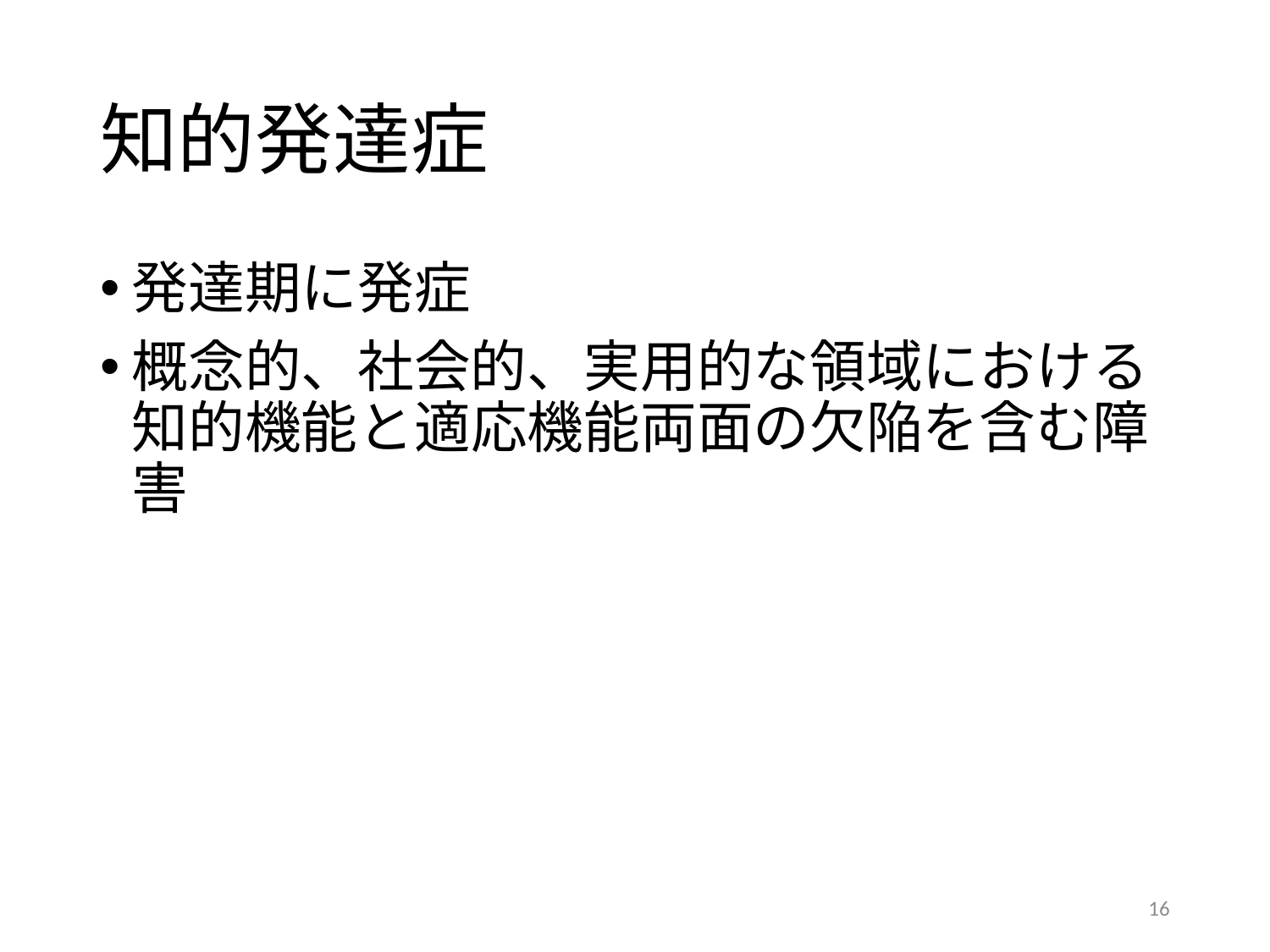

# 知的発達症
発達期に発症
概念的、社会的、実用的な領域における知的機能と適応機能両面の欠陥を含む障害
16